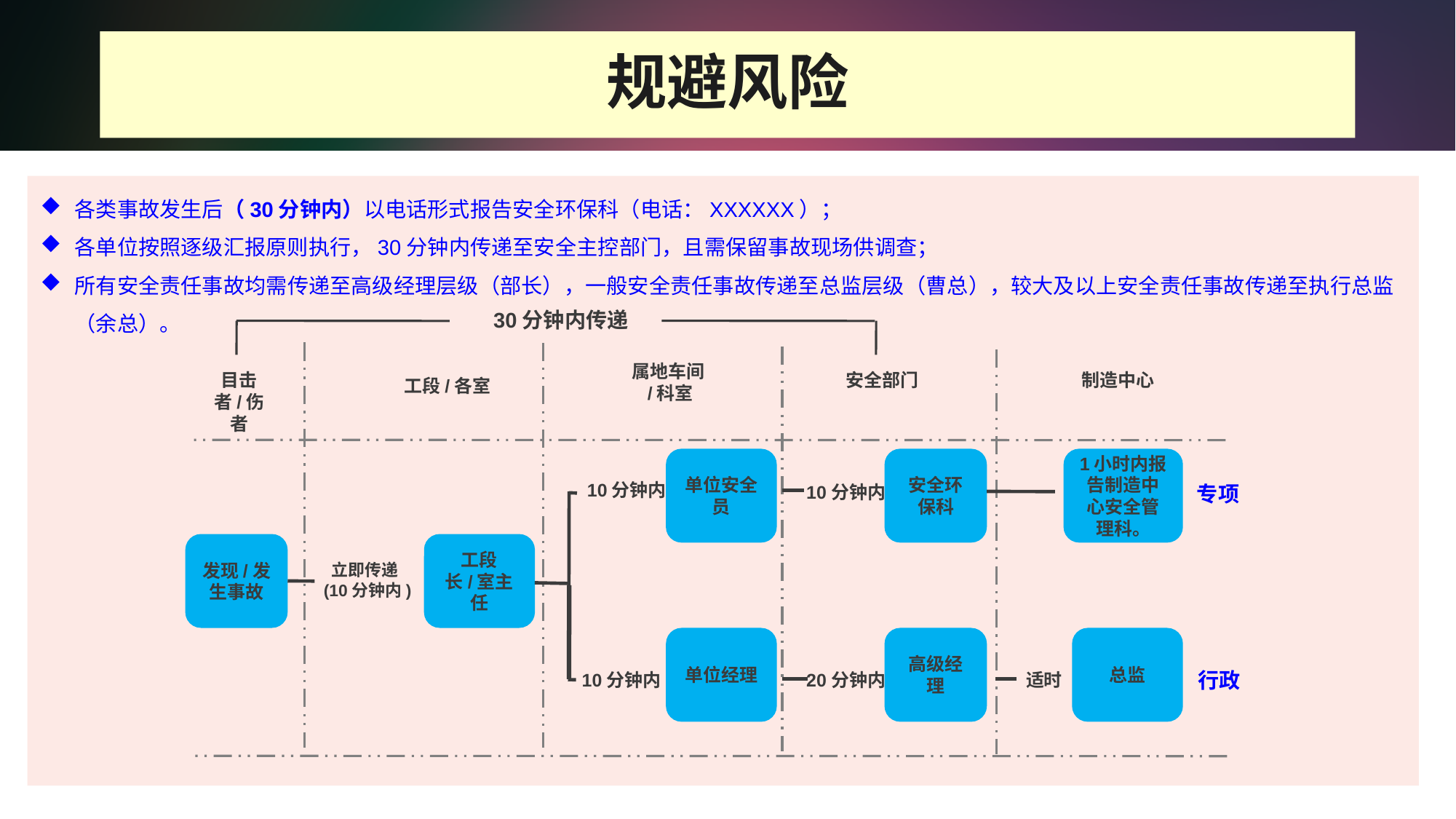

规避风险

各类事故发生后（30分钟内）以电话形式报告安全环保科（电话：XXXXXX）；
各单位按照逐级汇报原则执行，30分钟内传递至安全主控部门，且需保留事故现场供调查；
所有安全责任事故均需传递至高级经理层级（部长），一般安全责任事故传递至总监层级（曹总），较大及以上安全责任事故传递至执行总监（余总）。
30分钟内传递
属地车间/科室
目击者/伤者
安全部门
制造中心
工段/各室
单位安全员
安全环保科
1小时内报告制造中心安全管理科。
10分钟内
 10分钟内
专项
发现/发生事故
工段长/室主任
 立即传递
(10分钟内)
单位经理
高级经理
总监
行政
10分钟内
 20分钟内
 适时